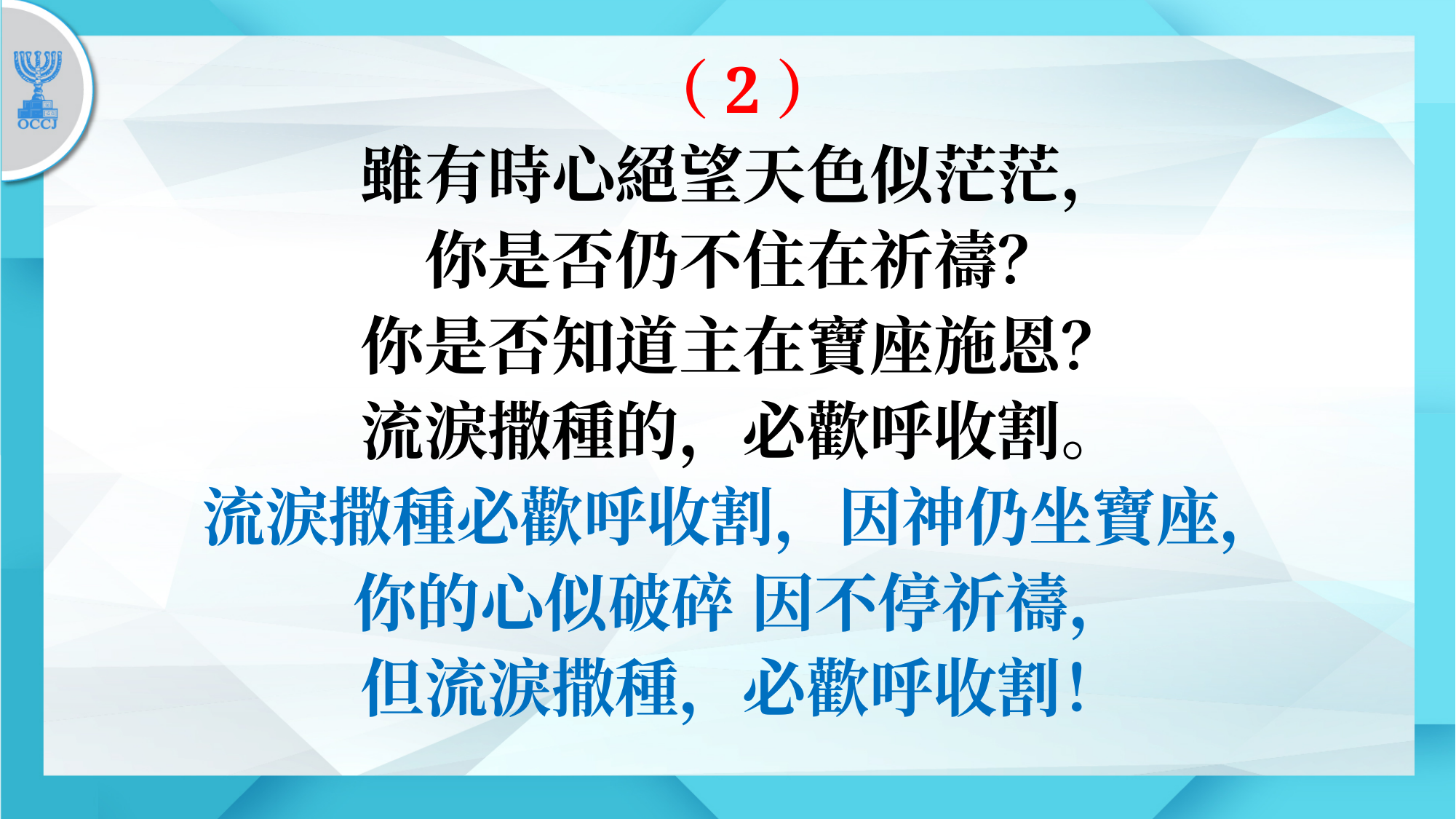

（2）
雖有時心絕望天色似茫茫，
你是否仍不住在祈禱？
你是否知道主在寶座施恩？
流淚撒種的，必歡呼收割。
流淚撒種必歡呼收割，因神仍坐寶座，
你的心似破碎 因不停祈禱，
但流淚撒種，必歡呼收割！